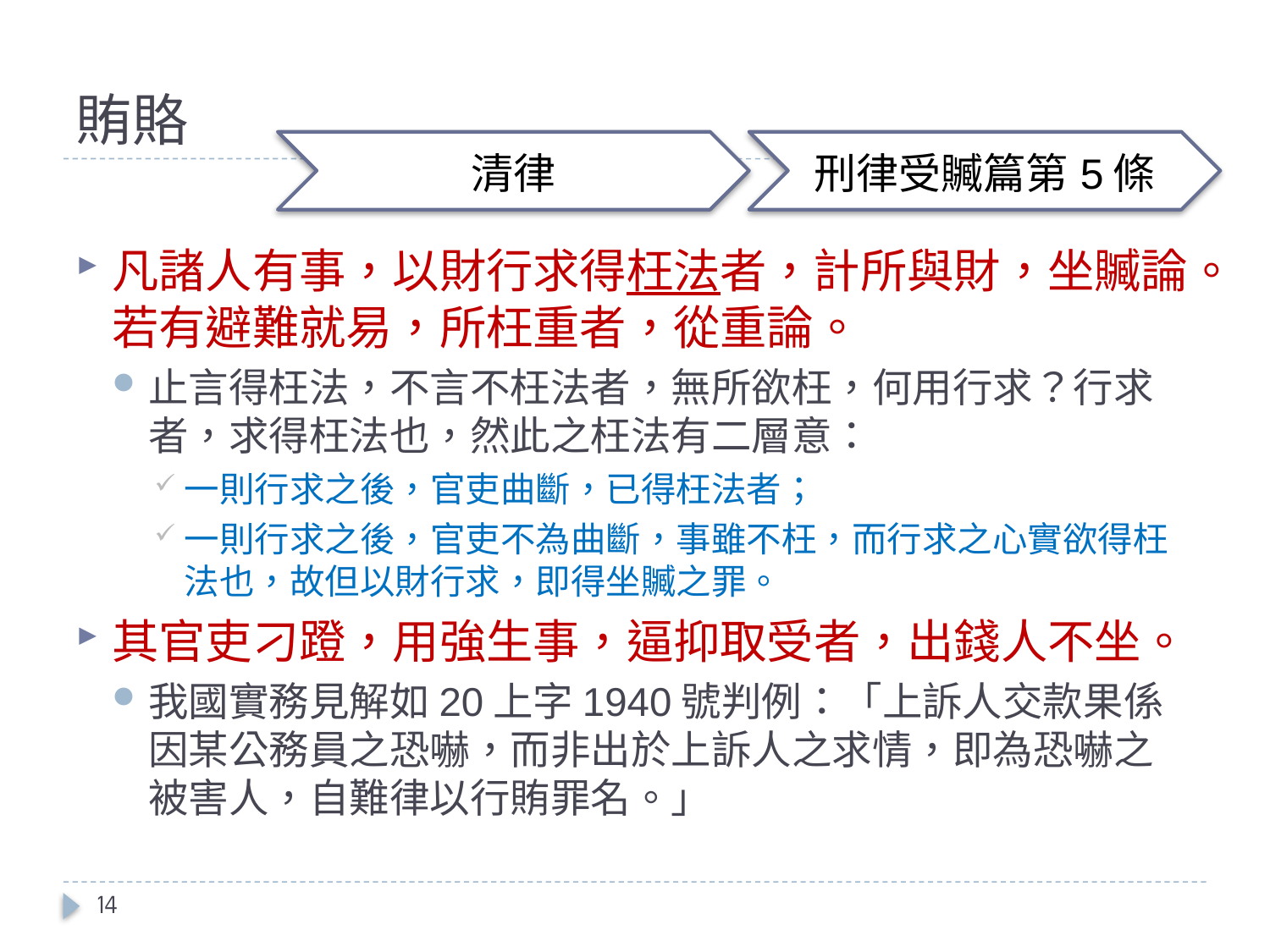

# 賄賂
清律
刑律受贓篇第5條

凡諸人有事，以財行求得枉法者，計所與財，坐贓論。若有避難就易，所枉重者，從重論。
止言得枉法，不言不枉法者，無所欲枉，何用行求？行求者，求得枉法也，然此之枉法有二層意：
一則行求之後，官吏曲斷，已得枉法者；
一則行求之後，官吏不為曲斷，事雖不枉，而行求之心實欲得枉法也，故但以財行求，即得坐贓之罪。
其官吏刁蹬，用強生事，逼抑取受者，出錢人不坐。
我國實務見解如20上字1940號判例：「上訴人交款果係因某公務員之恐嚇，而非出於上訴人之求情，即為恐嚇之被害人，自難律以行賄罪名。」

14